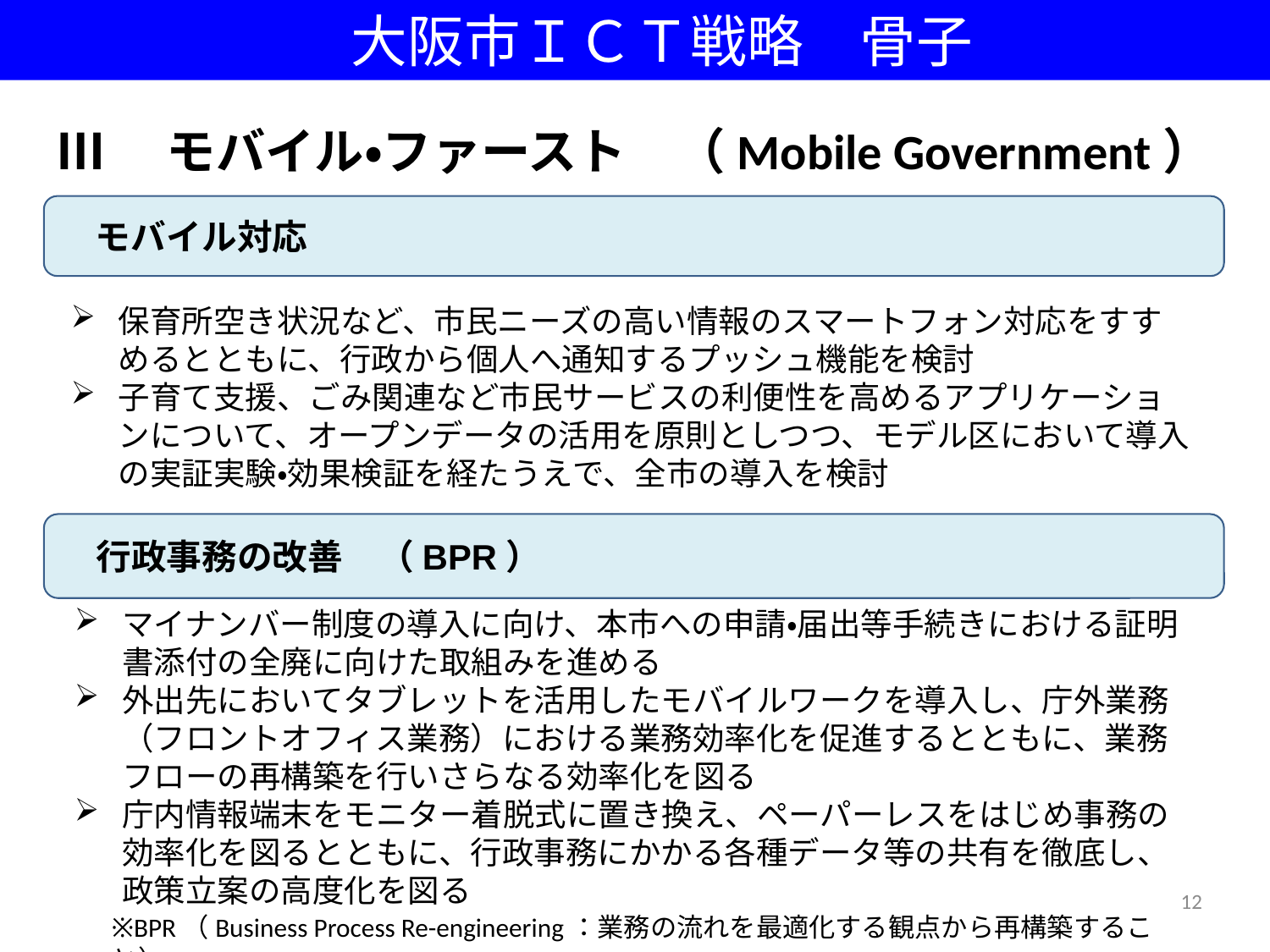

大阪市ＩＣＴ戦略　骨子
Ⅲ　モバイル・ファースト　（Mobile Government）
　モバイル対応
保育所空き状況など、市民ニーズの高い情報のスマートフォン対応をすすめるとともに、行政から個人へ通知するプッシュ機能を検討
子育て支援、ごみ関連など市民サービスの利便性を高めるアプリケーションについて、オープンデータの活用を原則としつつ、モデル区において導入の実証実験・効果検証を経たうえで、全市の導入を検討
　行政事務の改善　（BPR）
マイナンバー制度の導入に向け、本市への申請・届出等手続きにおける証明書添付の全廃に向けた取組みを進める
外出先においてタブレットを活用したモバイルワークを導入し、庁外業務（フロントオフィス業務）における業務効率化を促進するとともに、業務フローの再構築を行いさらなる効率化を図る
庁内情報端末をモニター着脱式に置き換え、ペーパーレスをはじめ事務の効率化を図るとともに、行政事務にかかる各種データ等の共有を徹底し、政策立案の高度化を図る
12
※BPR（Business Process Re-engineering：業務の流れを最適化する観点から再構築すること）